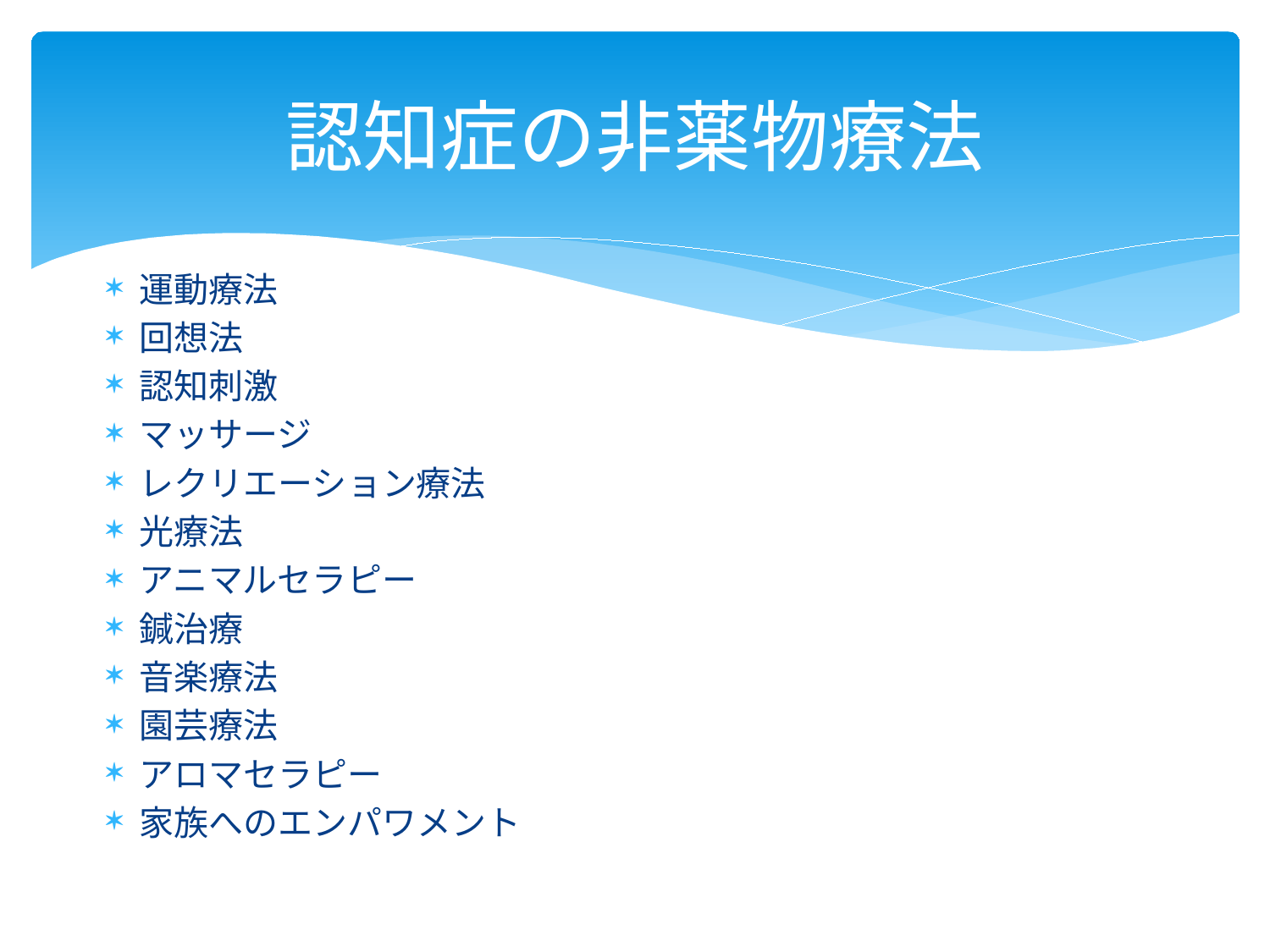

# 認知症の非薬物療法
運動療法
回想法
認知刺激
マッサージ
レクリエーション療法
光療法
アニマルセラピー
鍼治療
音楽療法
園芸療法
アロマセラピー
家族へのエンパワメント